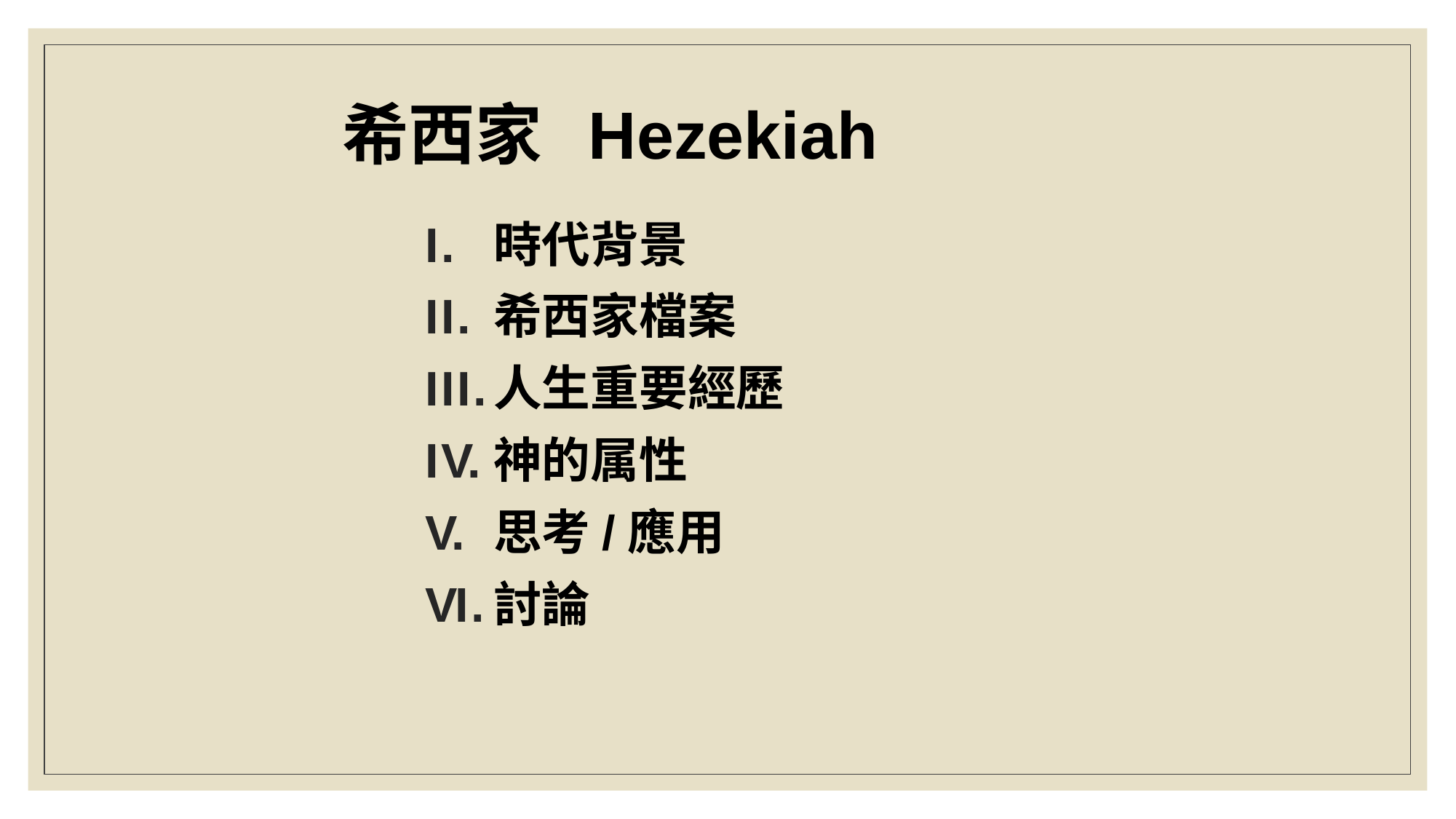

# 希西家  Hezekiah
時代背景
希西家檔案
人生重要經歷
神的属性
思考/應用
討論